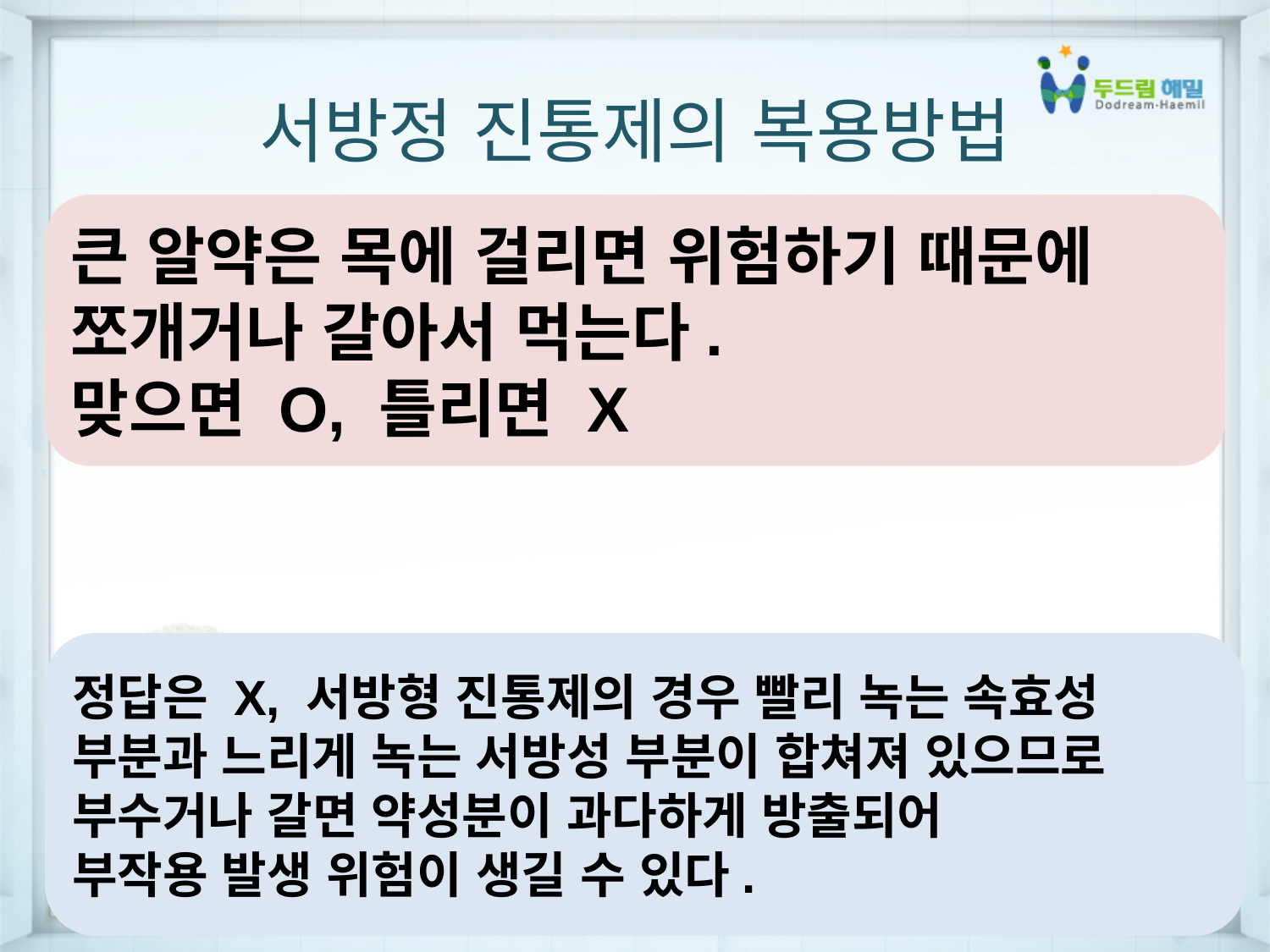

서방정 진통제의 복용방법

큰 알약은 목에 걸리면 위험하기 때문에
쪼개거나 갈아서 먹는다.
맞으면 O, 틀리면 X

정답은 X, 서방형 진통제의 경우 빨리 녹는 속효성 부분과 느리게 녹는 서방성 부분이 합쳐져 있으므로 부수거나 갈면 약성분이 과다하게 방출되어
부작용 발생 위험이 생길 수 있다.